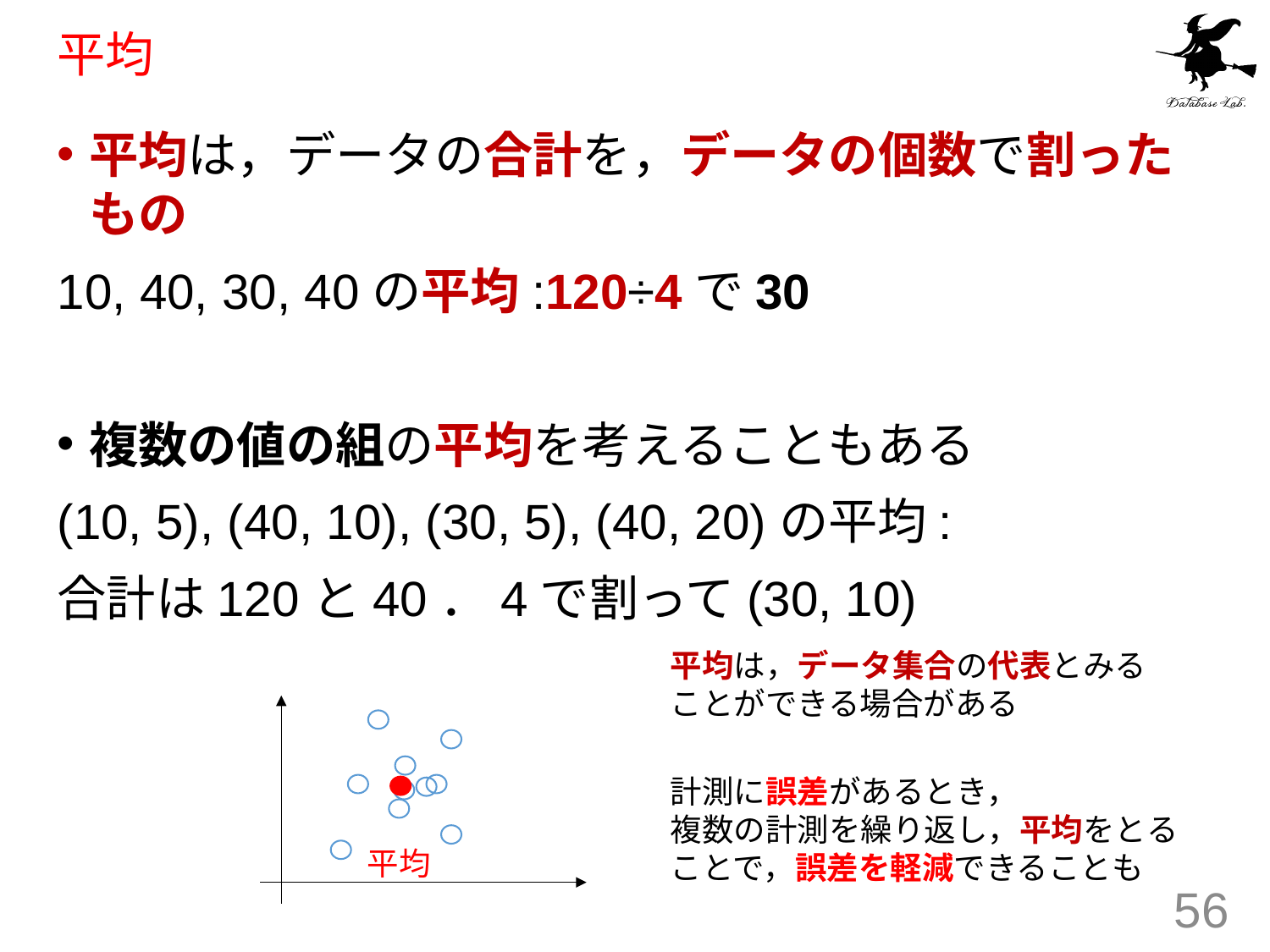

# 平均
平均は，データの合計を，データの個数で割ったもの
10, 40, 30, 40の平均:120÷4で30

複数の値の組の平均を考えることもある
(10, 5), (40, 10), (30, 5), (40, 20)の平均:
合計は120と40．4で割って(30, 10)
平均は，データ集合の代表とみることができる場合がある

計測に誤差があるとき，
複数の計測を繰り返し，平均をとることで，誤差を軽減できることも

平均

56